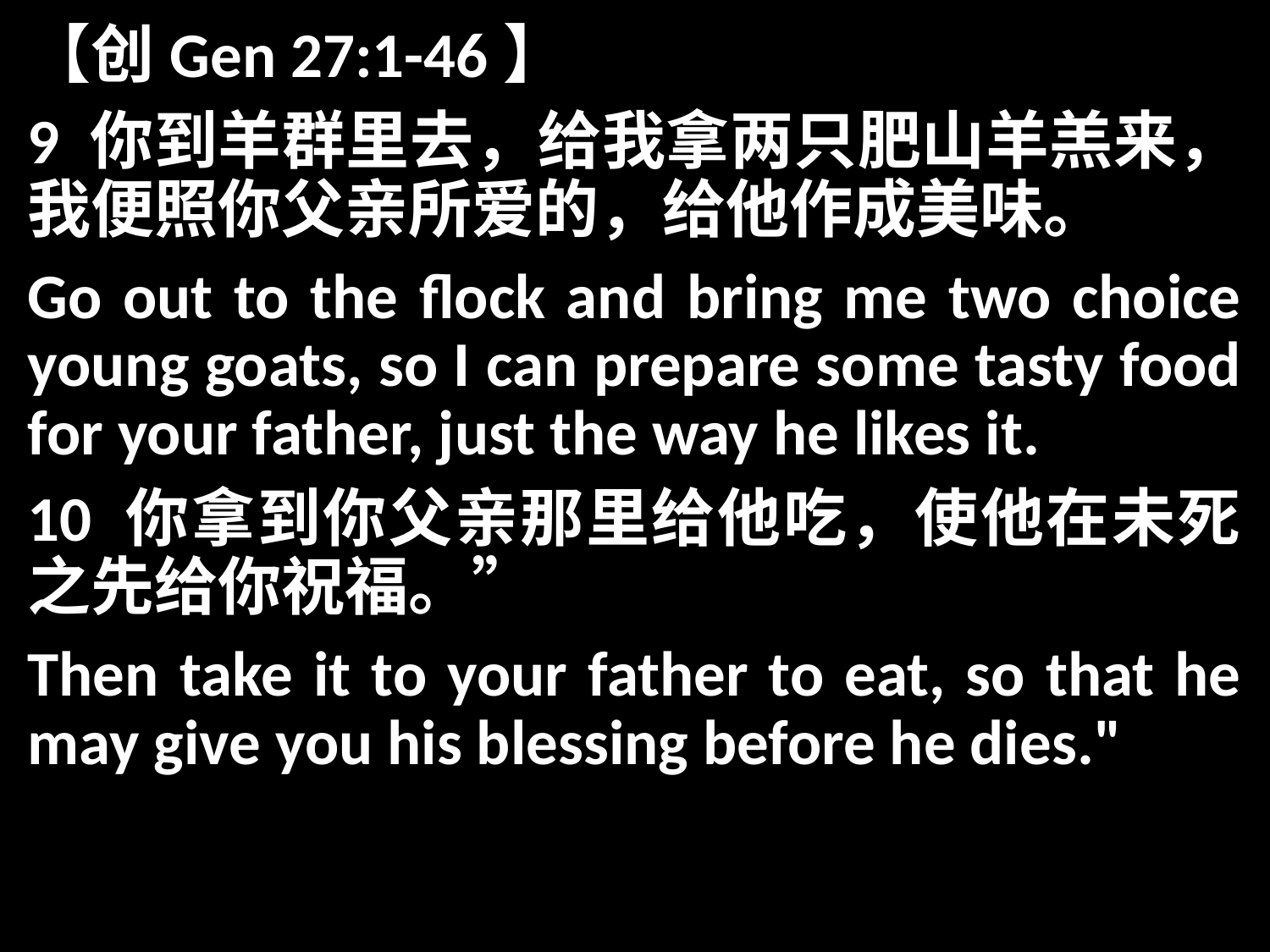

【创Gen 27:1-46】
9 你到羊群里去，给我拿两只肥山羊羔来，我便照你父亲所爱的，给他作成美味。
Go out to the flock and bring me two choice young goats, so I can prepare some tasty food for your father, just the way he likes it.
10 你拿到你父亲那里给他吃，使他在未死之先给你祝福。”
Then take it to your father to eat, so that he may give you his blessing before he dies."